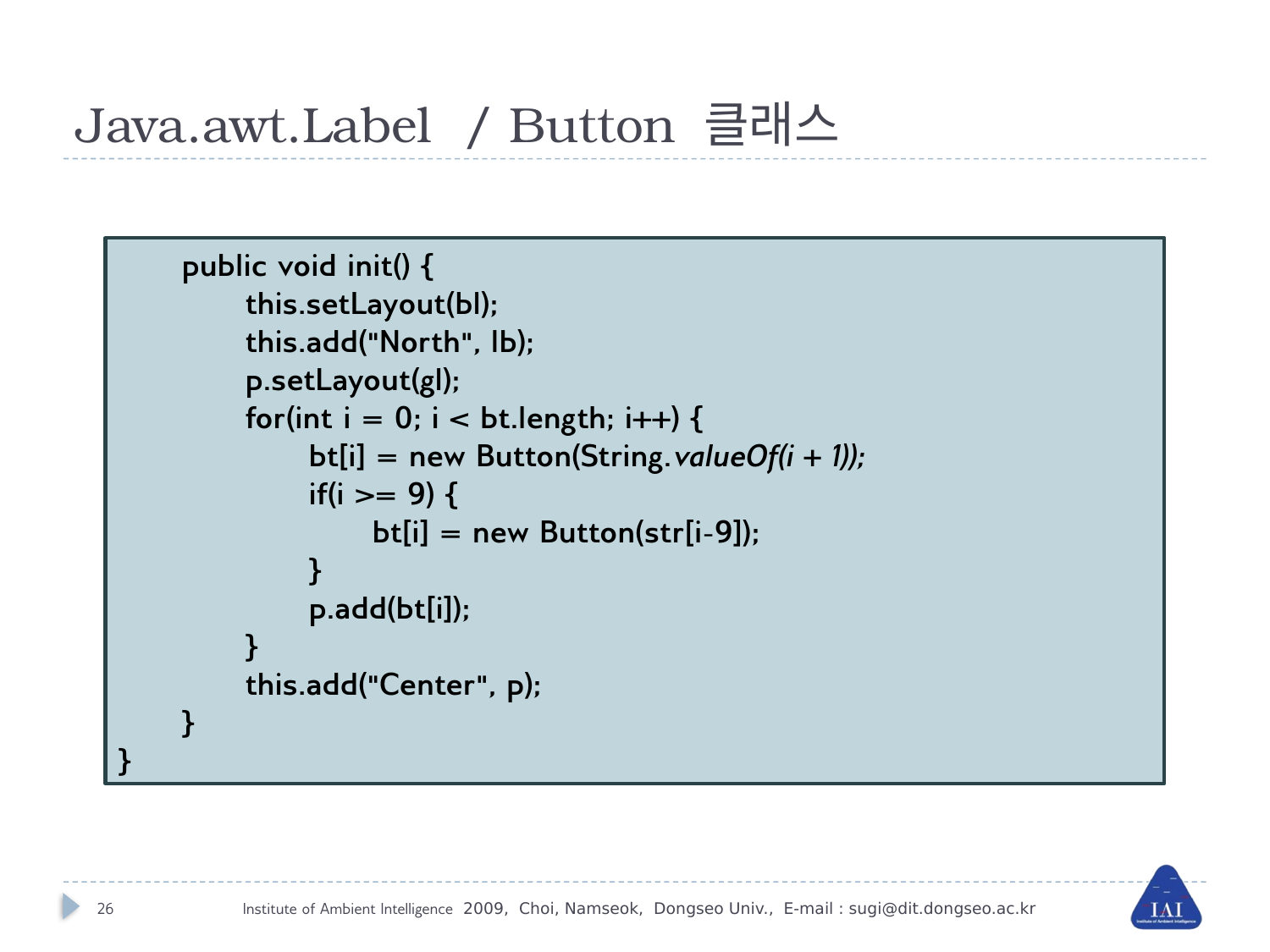

# Java.awt.Label  / Button 클래스

public void init() {
this.setLayout(bl);
this.add("North", lb);
p.setLayout(gl);
for(int i = 0; i < bt.length; i++) {
bt[i] = new Button(String.valueOf(i + 1));
if(i >= 9) {
bt[i] = new Button(str[i-9]);
}
p.add(bt[i]);
}
this.add("Center", p);
}
}